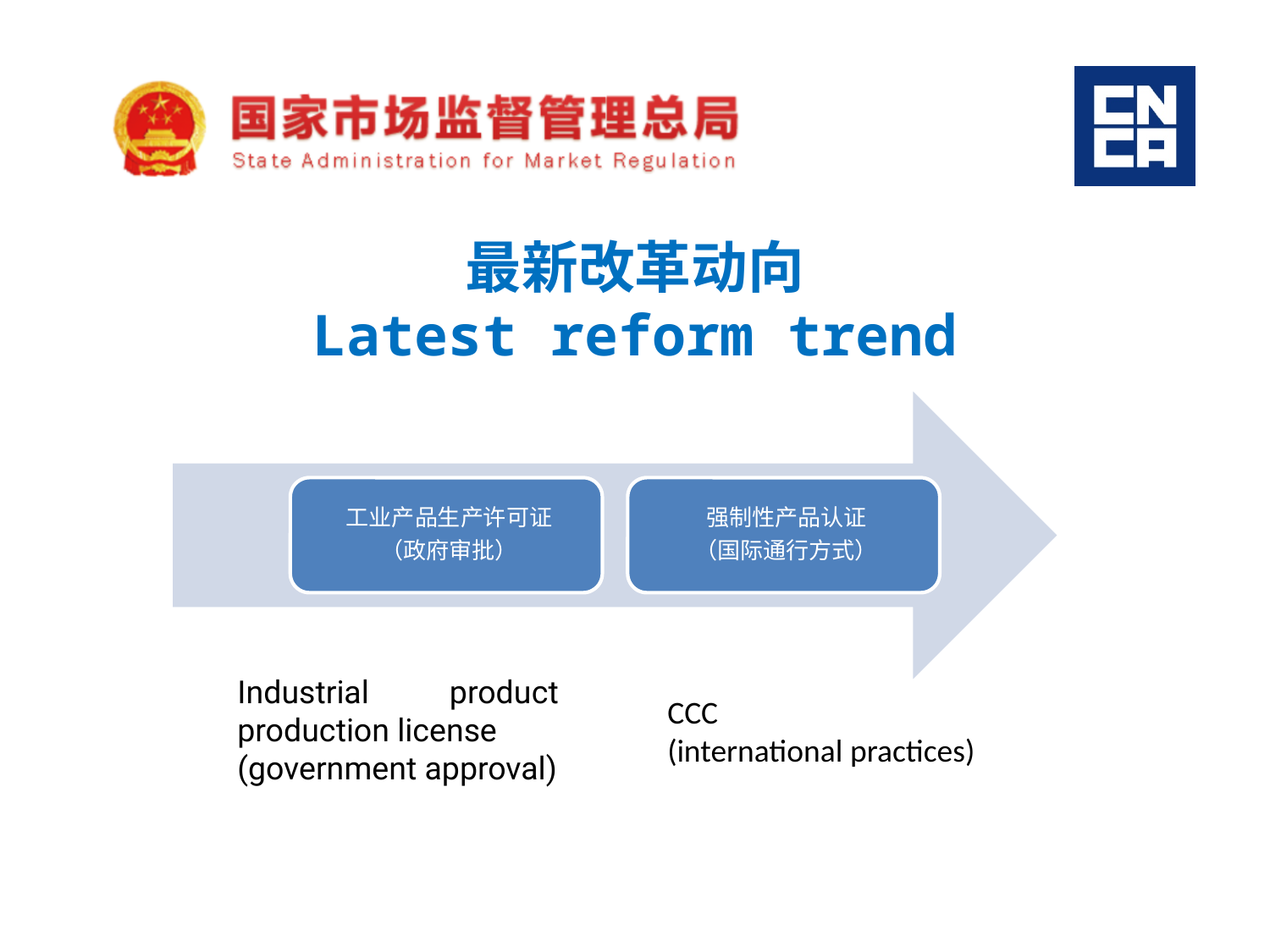

最新改革动向
Latest reform trend
工业产品生产许可证
（政府审批）
强制性产品认证
（国际通行方式）
Industrial product production license
(government approval)
CCC
(international practices)